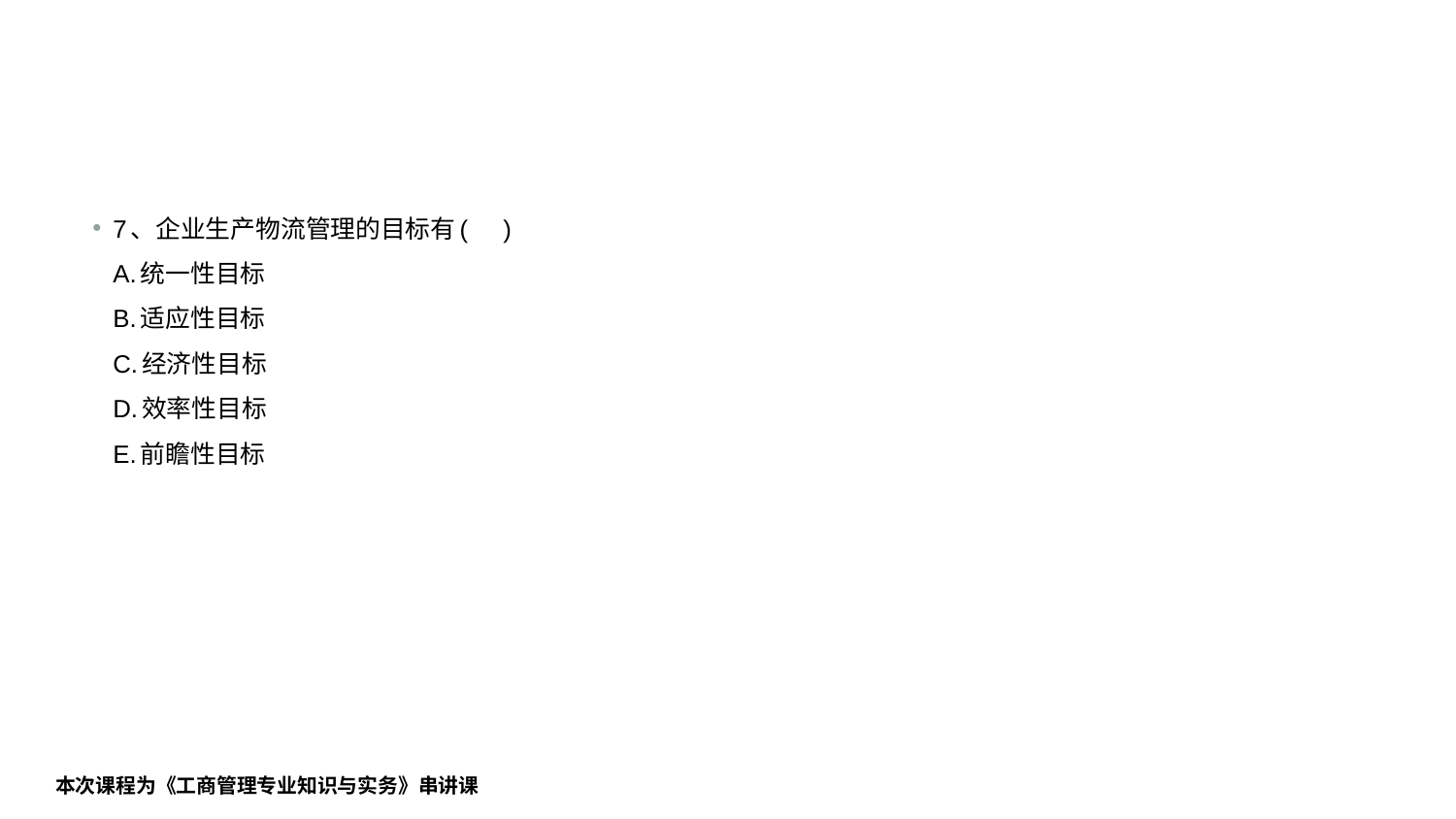

#

7、企业生产物流管理的目标有(     )
A.统一性目标
B.适应性目标
C.经济性目标
D.效率性目标
E.前瞻性目标